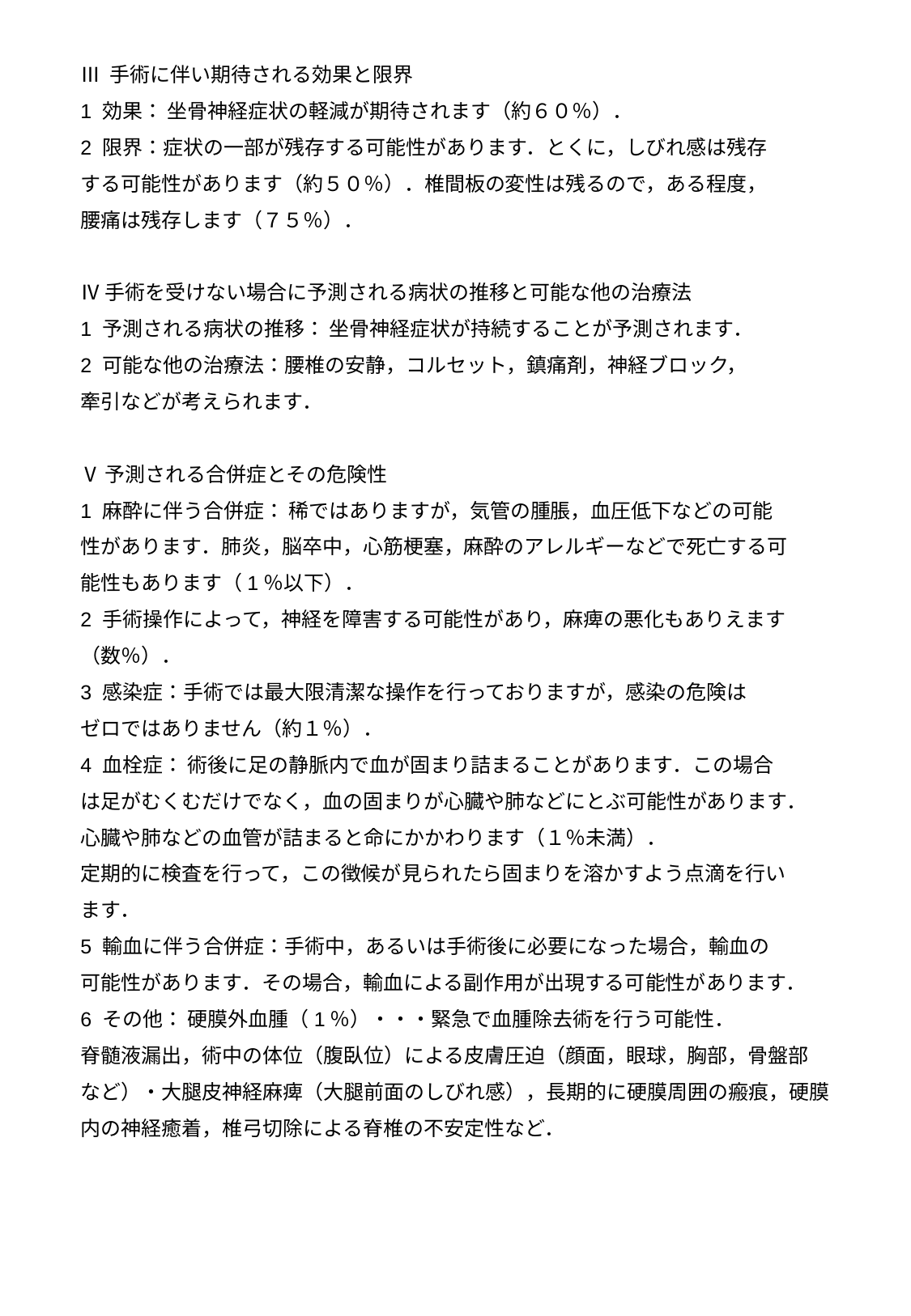

# Ⅲ 手術に伴い期待される効果と限界 1 効果： 坐骨神経症状の軽減が期待されます（約６０％）． 2 限界：症状の一部が残存する可能性があります．とくに，しびれ感は残存 する可能性があります（約５０％）．椎間板の変性は残るので，ある程度， 腰痛は残存します（７５％）． Ⅳ 手術を受けない場合に予測される病状の推移と可能な他の治療法 1 予測される病状の推移： 坐骨神経症状が持続することが予測されます． 2 可能な他の治療法：腰椎の安静，コルセット，鎮痛剤，神経ブロック， 牽引などが考えられます． Ⅴ 予測される合併症とその危険性 1 麻酔に伴う合併症： 稀ではありますが，気管の腫脹，血圧低下などの可能 性があります．肺炎，脳卒中，心筋梗塞，麻酔のアレルギーなどで死亡する可 能性もあります（1％以下）． 2 手術操作によって，神経を障害する可能性があり，麻痺の悪化もありえます （数％）． 3 感染症：手術では最大限清潔な操作を行っておりますが，感染の危険は　　 ゼロではありません（約１％）． 4 血栓症： 術後に足の静脈内で血が固まり詰まることがあります．この場合 は足がむくむだけでなく，血の固まりが心臓や肺などにとぶ可能性があります． 心臓や肺などの血管が詰まると命にかかわります（１％未満）． 定期的に検査を行って，この徴候が見られたら固まりを溶かすよう点滴を行い ます． 5 輸血に伴う合併症：手術中，あるいは手術後に必要になった場合，輸血の 可能性があります．その場合，輸血による副作用が出現する可能性があります． 6 その他： 硬膜外血腫（1％）・・・緊急で血腫除去術を行う可能性． 脊髄液漏出，術中の体位（腹臥位）による皮膚圧迫（顔面，眼球，胸部，骨盤部 など）・大腿皮神経麻痺（大腿前面のしびれ感），長期的に硬膜周囲の瘢痕，硬膜内の神経癒着，椎弓切除による脊椎の不安定性など．